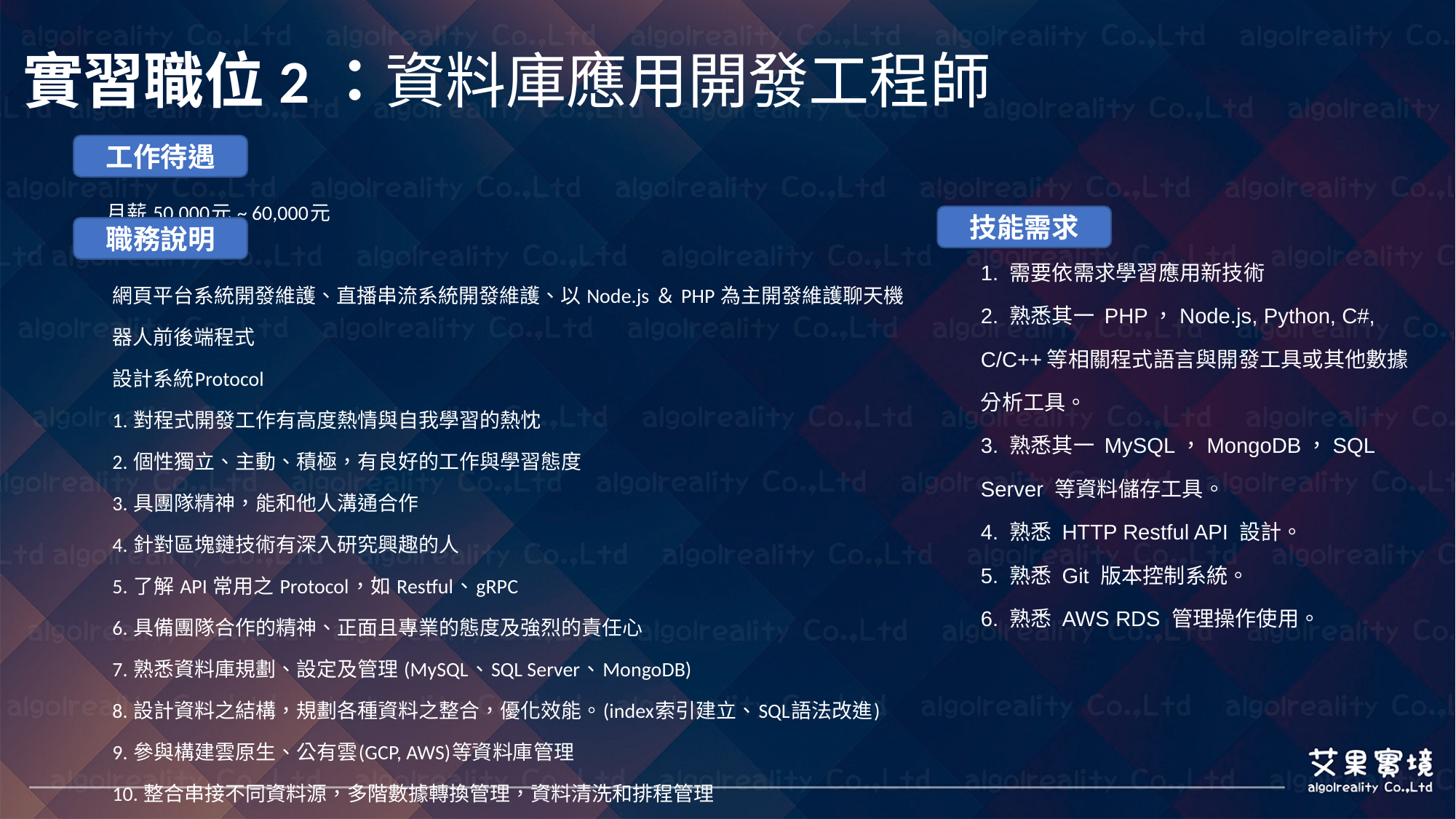

# 實習職位2：資料庫應用開發工程師
工作待遇

          月薪 50,000元 ~ 60,000元

網頁平台系統開發維護、直播串流系統開發維護、以 Node.js ＆ PHP 為主開發維護聊天機器人前後端程式
設計系統Protocol
1. 對程式開發工作有高度熱情與自我學習的熱忱
2. 個性獨立、主動、積極，有良好的工作與學習態度
3. 具團隊精神，能和他人溝通合作
4. 針對區塊鏈技術有深入研究興趣的人
5. 了解 API 常用之 Protocol，如 Restful、gRPC
6. 具備團隊合作的精神、正面且專業的態度及強烈的責任心
7. 熟悉資料庫規劃、設定及管理 (MySQL、SQL Server、MongoDB)
8. 設計資料之結構，規劃各種資料之整合，優化效能。(index索引建立、SQL語法改進)
9. 參與構建雲原生、公有雲(GCP, AWS)等資料庫管理
10. 整合串接不同資料源，多階數據轉換管理，資料清洗和排程管理

技能需求
職務說明
1. 需要依需求學習應用新技術
2. 熟悉其一 PHP，Node.js, Python, C#, C/C++等相關程式語言與開發工具或其他數據分析工具。
3. 熟悉其一 MySQL，MongoDB，SQL Server 等資料儲存工具。
4. 熟悉 HTTP Restful API 設計。
5. 熟悉 Git 版本控制系統。
6. 熟悉 AWS RDS 管理操作使用。